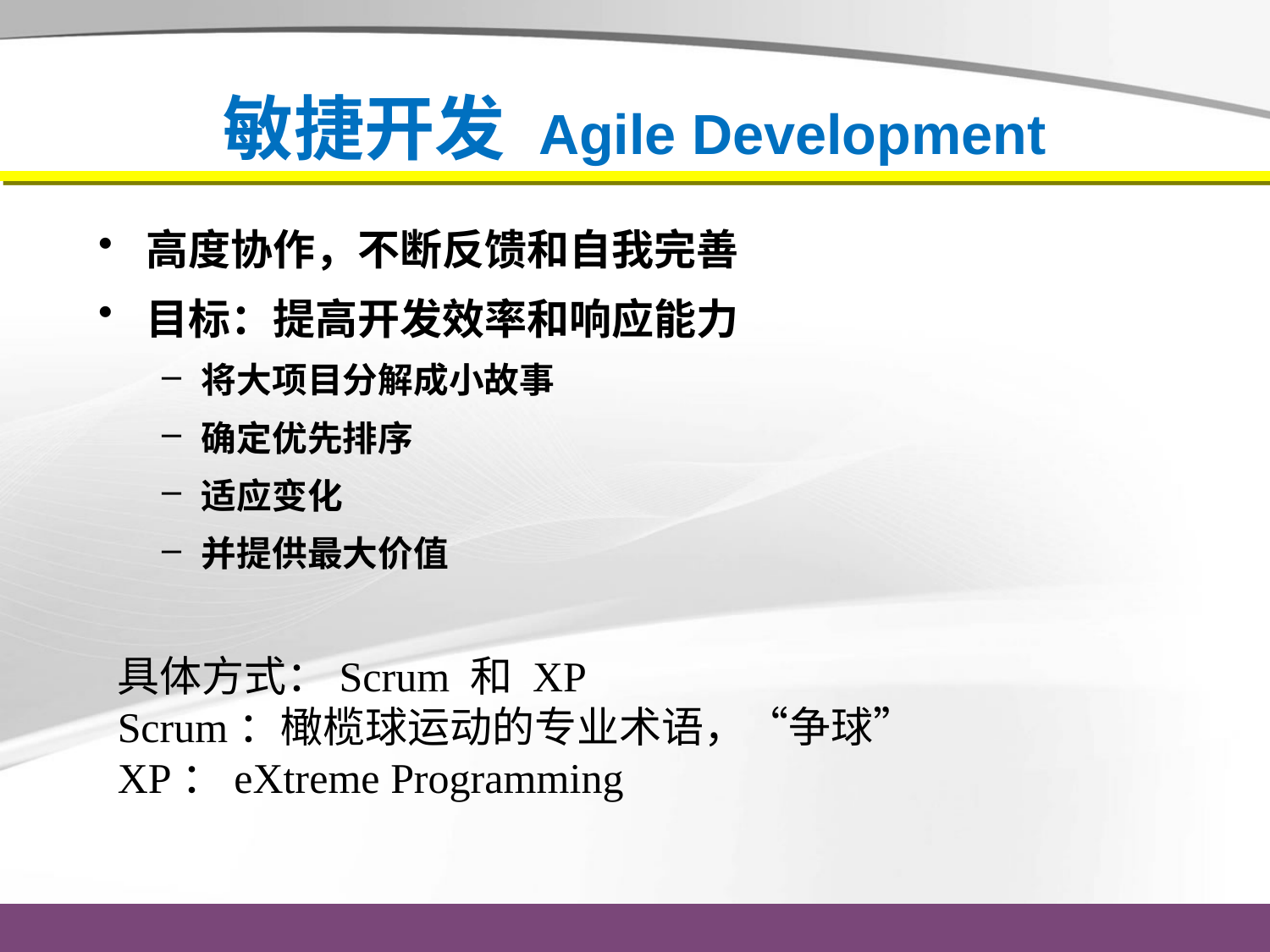

# 敏捷开发 Agile Development
高度协作，不断反馈和自我完善
目标：提高开发效率和响应能力
将大项目分解成小故事
确定优先排序
适应变化
并提供最大价值

具体方式：Scrum 和 XP
Scrum：橄榄球运动的专业术语，“争球”
XP：eXtreme Programming